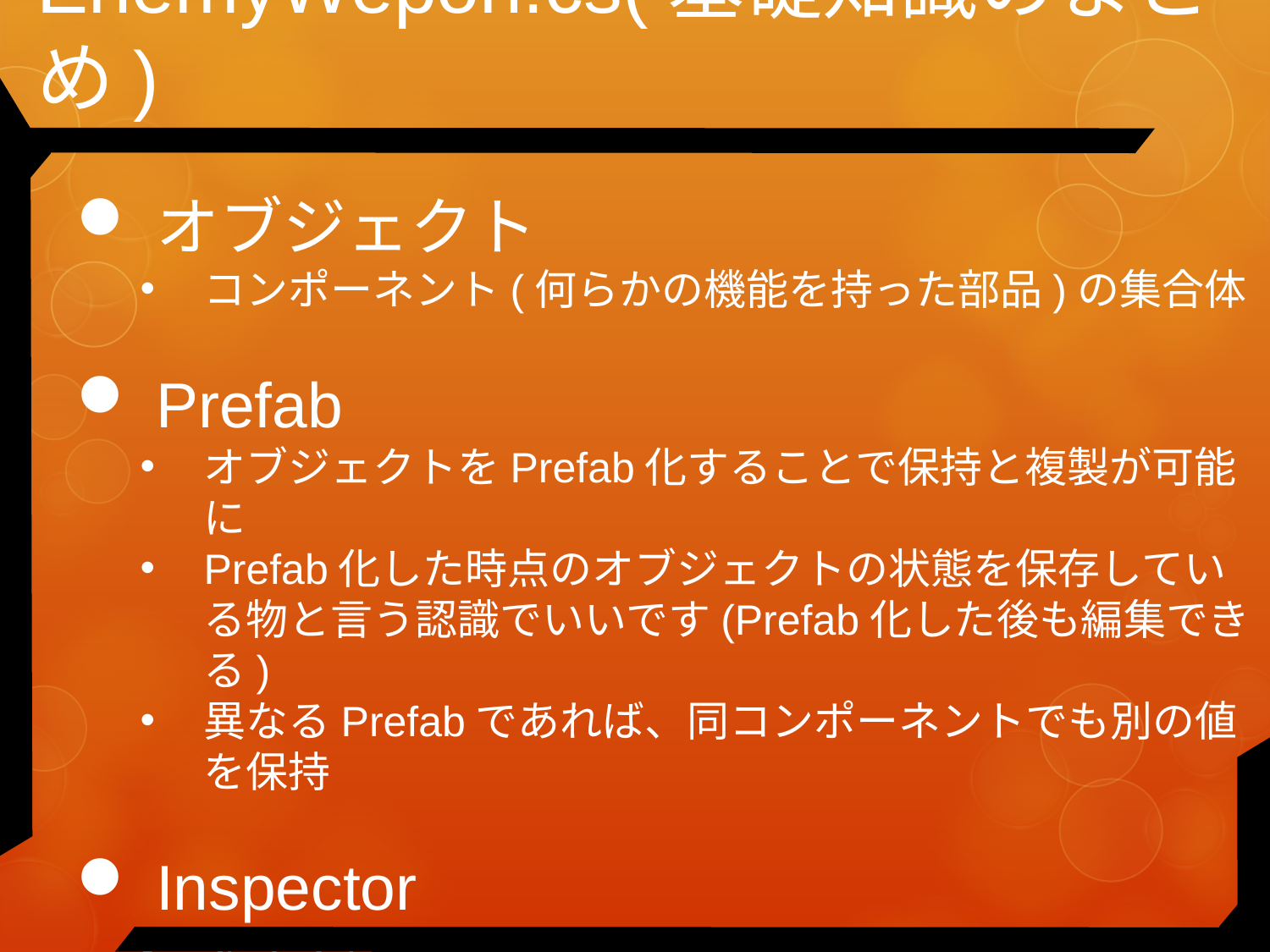

# EnemyWepon.cs(基礎知識のまとめ)
オブジェクト
コンポーネント(何らかの機能を持った部品)の集合体

Prefab
オブジェクトをPrefab化することで保持と複製が可能に
Prefab化した時点のオブジェクトの状態を保存している物と言う認識でいいです(Prefab化した後も編集できる)
異なるPrefabであれば、同コンポーネントでも別の値を保持

Inspector
オブジェクトやPrefabのコンポーネントの数値を弄れる
プログラムに適用される変数の値もコード外から変更可能
ドラッグ&ドロップでオブジェクトにコンポーネントを適用可能